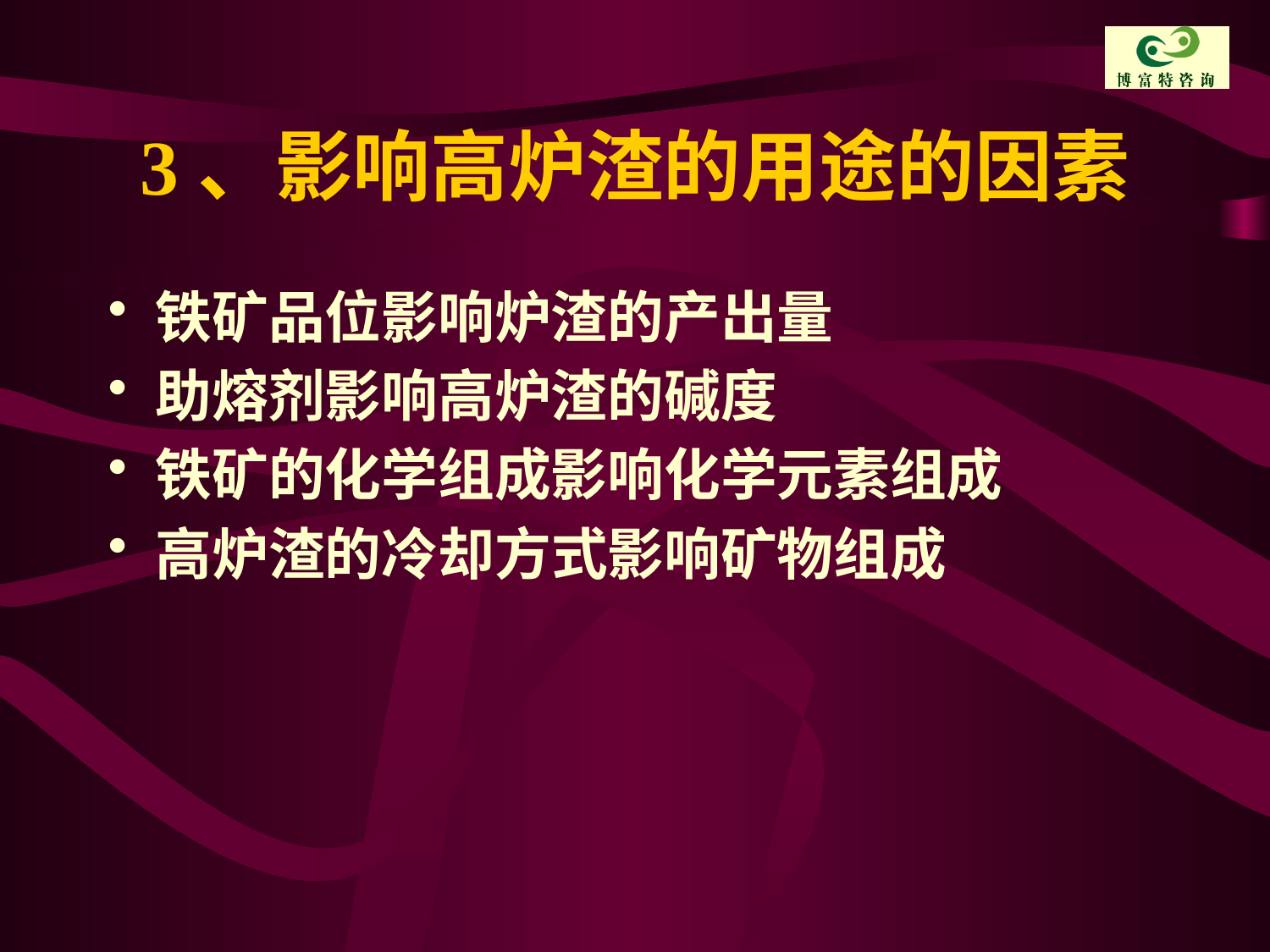

# 3、影响高炉渣的用途的因素
铁矿品位影响炉渣的产出量
助熔剂影响高炉渣的碱度
铁矿的化学组成影响化学元素组成
高炉渣的冷却方式影响矿物组成